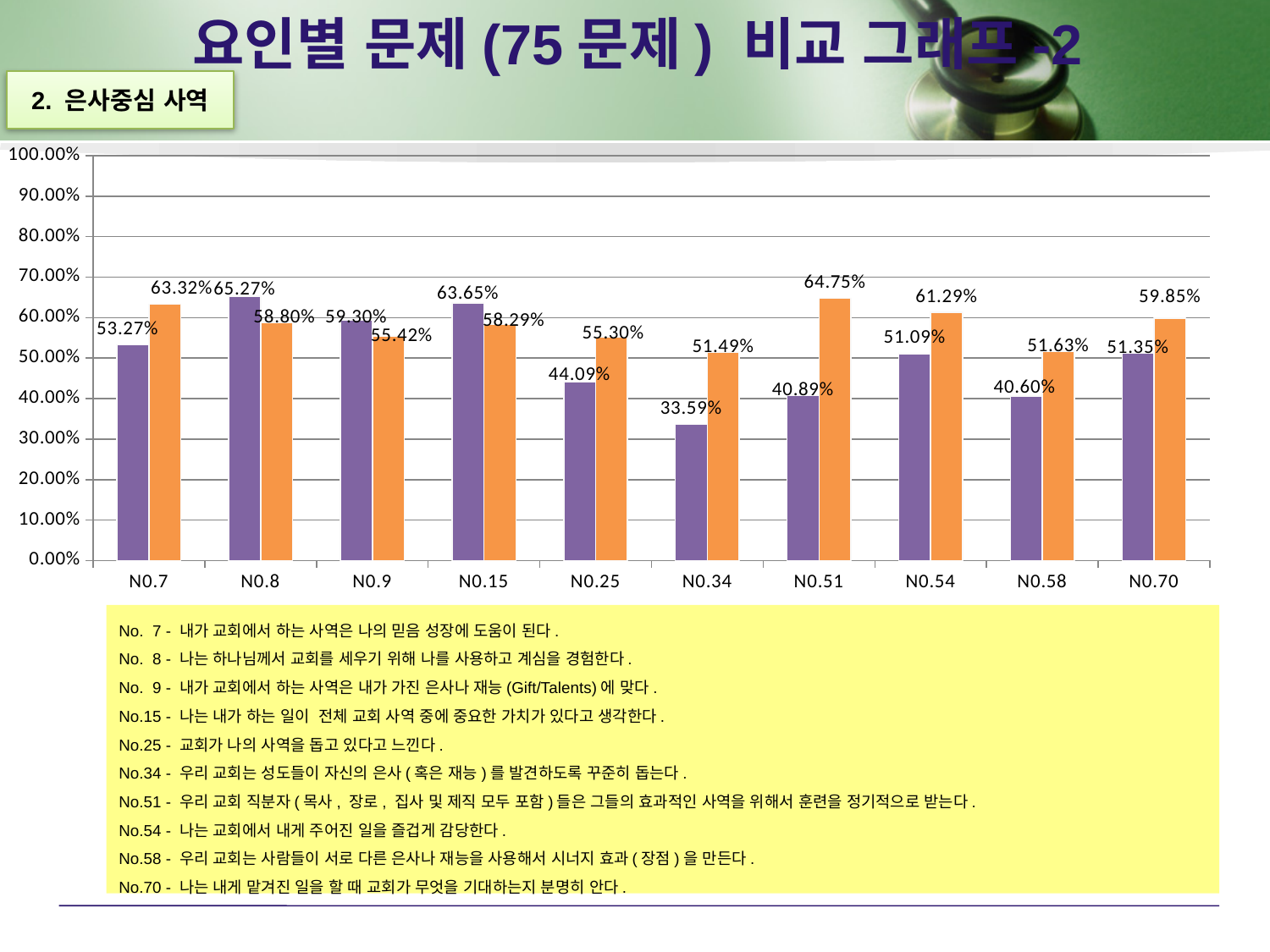

# 요인별 문제(75문제) 비교 그래프-2

2. 은사중심 사역

### Chart

| Category | 목회자% | 목회자% |
|---|---|---|
|  | 0.5327309419585043 | 0.6332085115476199 |
|  | 0.6527482415915112 | 0.5879919564479351 |
|  | 0.5929921609854442 | 0.5542462340915355 |
|  | 0.6364805978815298 | 0.5828804667996956 |
|  | 0.4408981290096308 | 0.5529834756325098 |
|  | 0.335928835083101 | 0.5148719114496167 |
|  | 0.4089243468402657 | 0.6474986770752267 |
|  | 0.5109166462050628 | 0.6129496434076926 |
|  | 0.406034058730135 | 0.5162512315402737 |
|  | 0.5134827197234605 | 0.598517953456448 |
No.  7 - 내가 교회에서 하는 사역은 나의 믿음 성장에 도움이 된다.
No.  8 - 나는 하나님께서 교회를 세우기 위해 나를 사용하고 계심을 경험한다.
No.  9 - 내가 교회에서 하는 사역은 내가 가진 은사나 재능(Gift/Talents)에 맞다.
No.15 - 나는 내가 하는 일이  전체 교회 사역 중에 중요한 가치가 있다고 생각한다.
No.25 - 교회가 나의 사역을 돕고 있다고 느낀다.
No.34 - 우리 교회는 성도들이 자신의 은사(혹은 재능)를 발견하도록 꾸준히 돕는다.
No.51 - 우리 교회 직분자(목사, 장로, 집사 및 제직 모두 포함)들은 그들의 효과적인 사역을 위해서 훈련을 정기적으로 받는다.
No.54 - 나는 교회에서 내게 주어진 일을 즐겁게 감당한다.
No.58 - 우리 교회는 사람들이 서로 다른 은사나 재능을 사용해서 시너지 효과(장점)을 만든다.
No.70 - 나는 내게 맡겨진 일을 할 때 교회가 무엇을 기대하는지 분명히 안다.